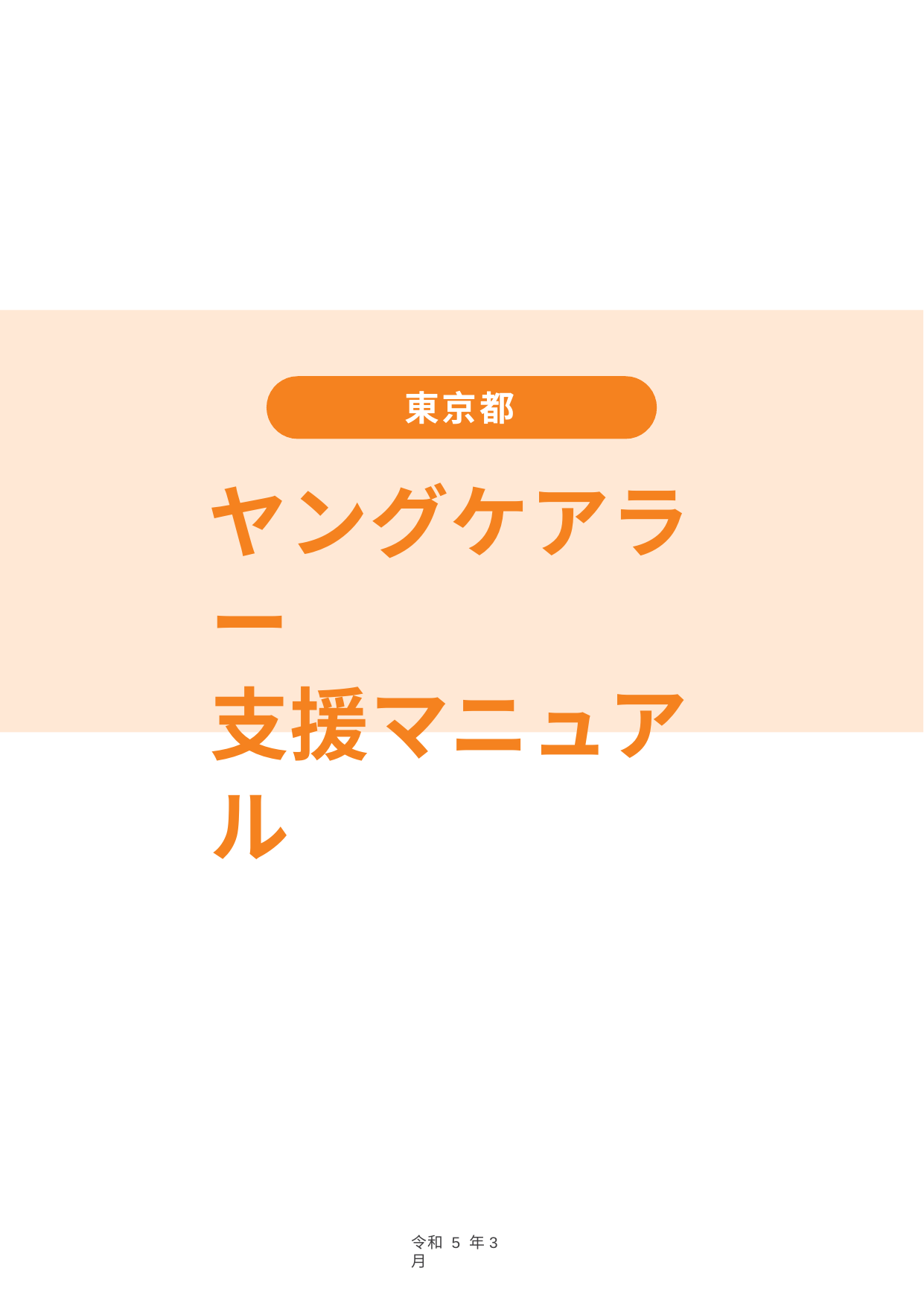

東京都
# ヤングケアラー 支援マニュアル
令和 5 年3 月